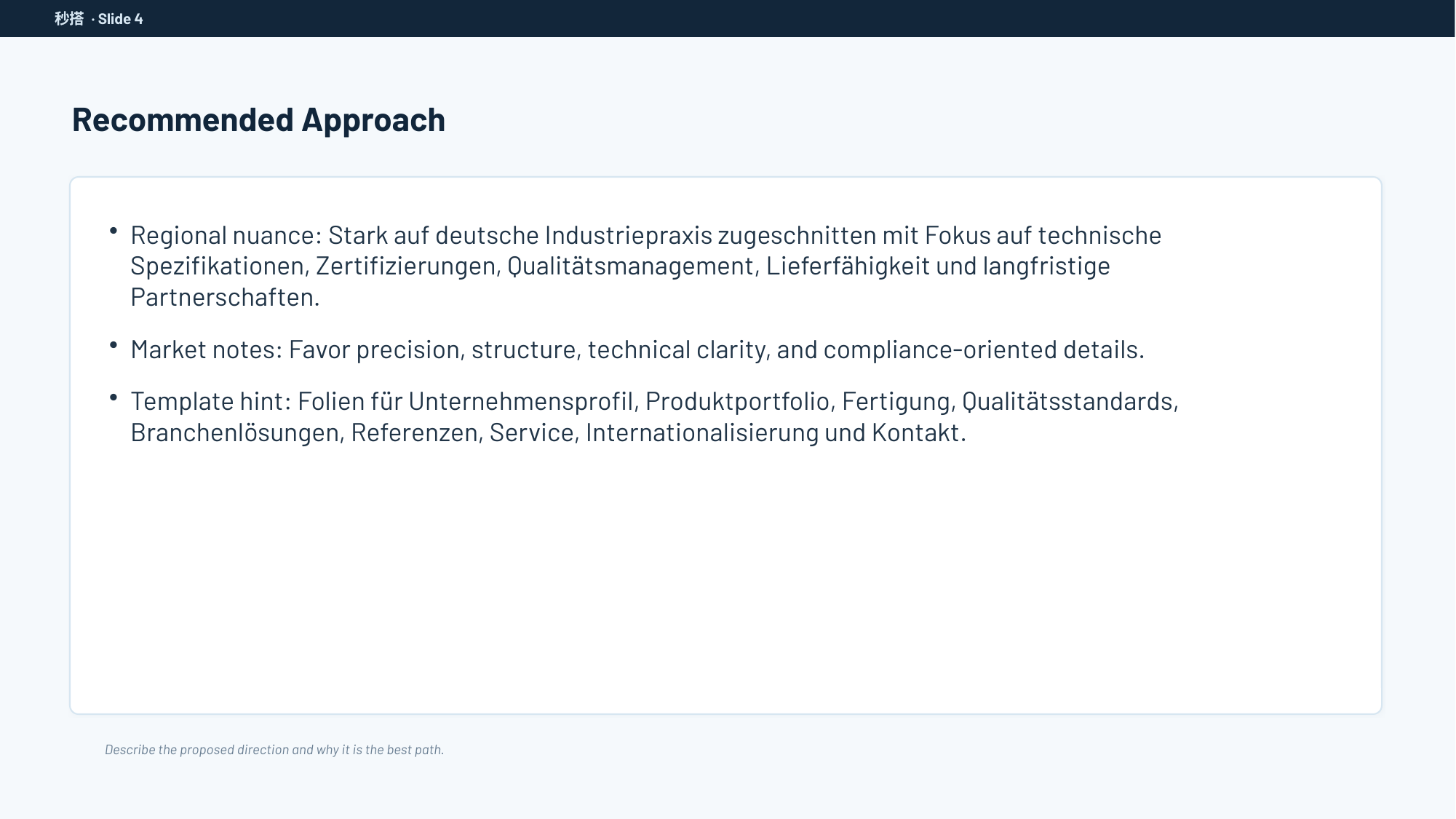

秒搭 · Slide 4
Recommended Approach

Regional nuance: Stark auf deutsche Industriepraxis zugeschnitten mit Fokus auf technische Spezifikationen, Zertifizierungen, Qualitätsmanagement, Lieferfähigkeit und langfristige Partnerschaften.
Market notes: Favor precision, structure, technical clarity, and compliance-oriented details.
Template hint: Folien für Unternehmensprofil, Produktportfolio, Fertigung, Qualitätsstandards, Branchenlösungen, Referenzen, Service, Internationalisierung und Kontakt.
Describe the proposed direction and why it is the best path.